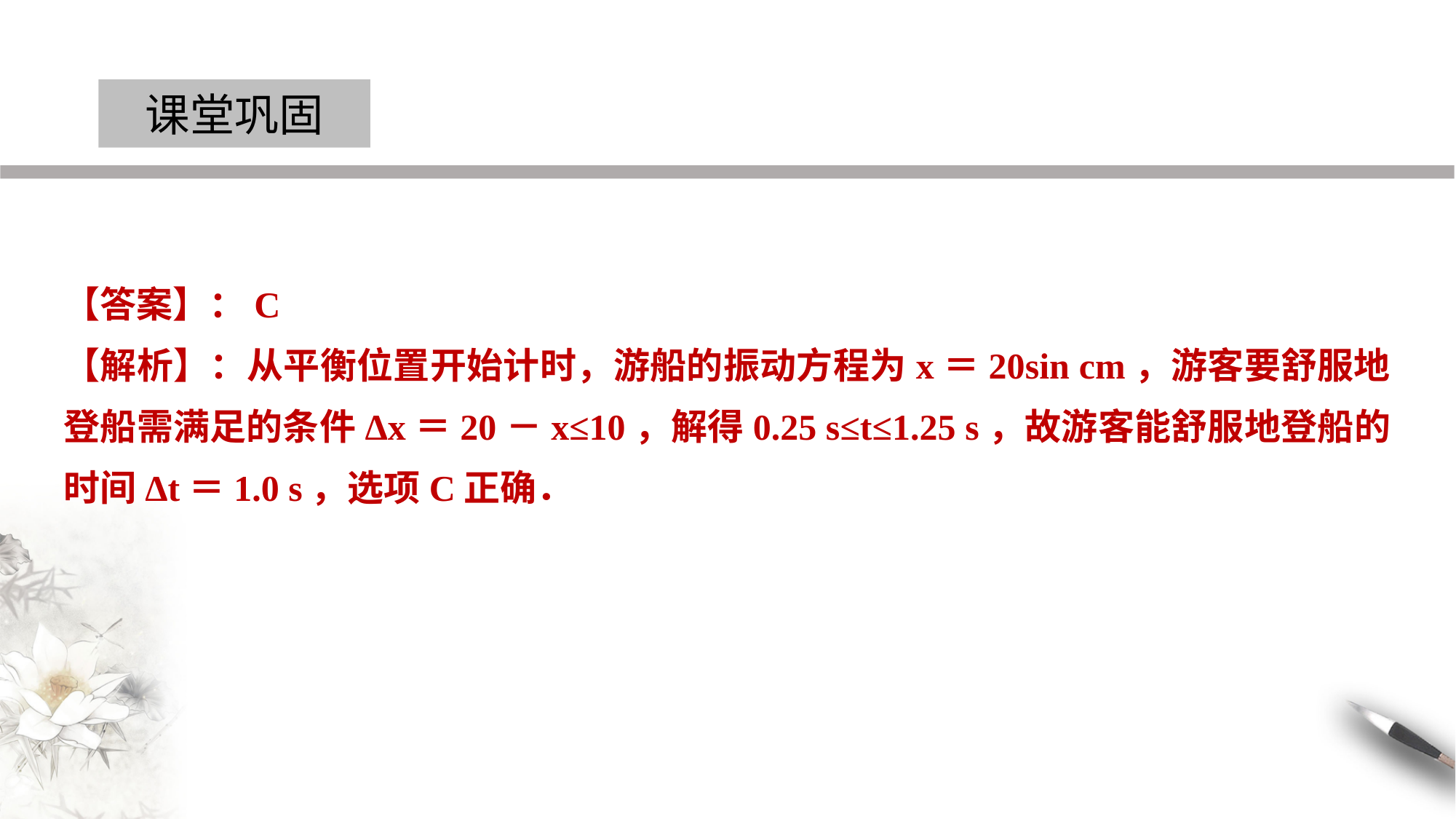

课堂巩固

【答案】：C
【解析】：从平衡位置开始计时，游船的振动方程为x＝20sin cm，游客要舒服地登船需满足的条件Δx＝20－x≤10，解得0.25 s≤t≤1.25 s，故游客能舒服地登船的时间Δt＝1.0 s，选项C正确．